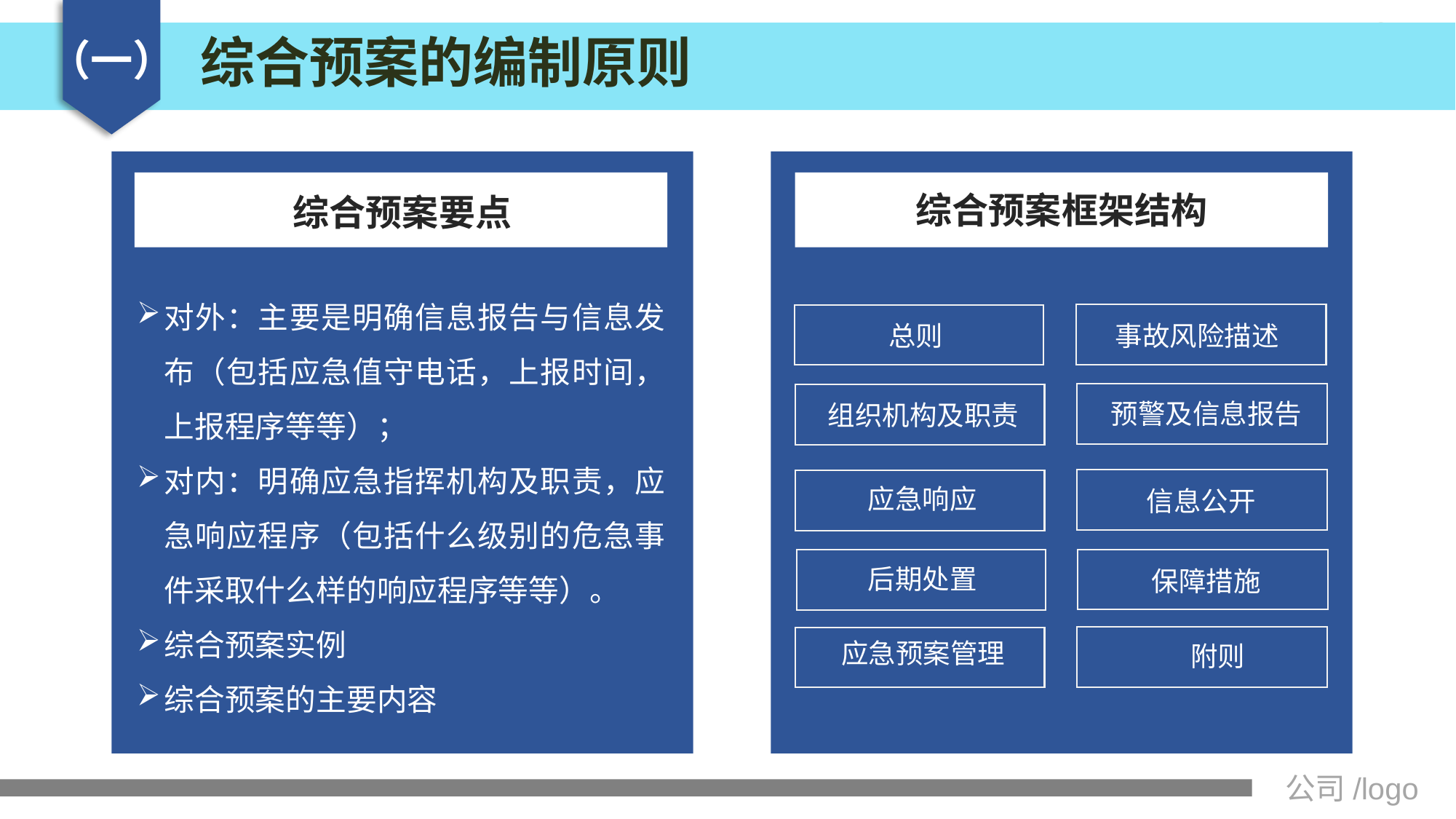

综合预案的编制原则
（一）

综合预案框架结构
综合预案要点
对外：主要是明确信息报告与信息发布（包括应急值守电话，上报时间，上报程序等等）；
对内：明确应急指挥机构及职责，应急响应程序（包括什么级别的危急事件采取什么样的响应程序等等）。
综合预案实例
综合预案的主要内容

总则
事故风险描述

预警及信息报告
组织机构及职责

应急响应
信息公开

后期处置
保障措施

应急预案管理
附则
公司/logo